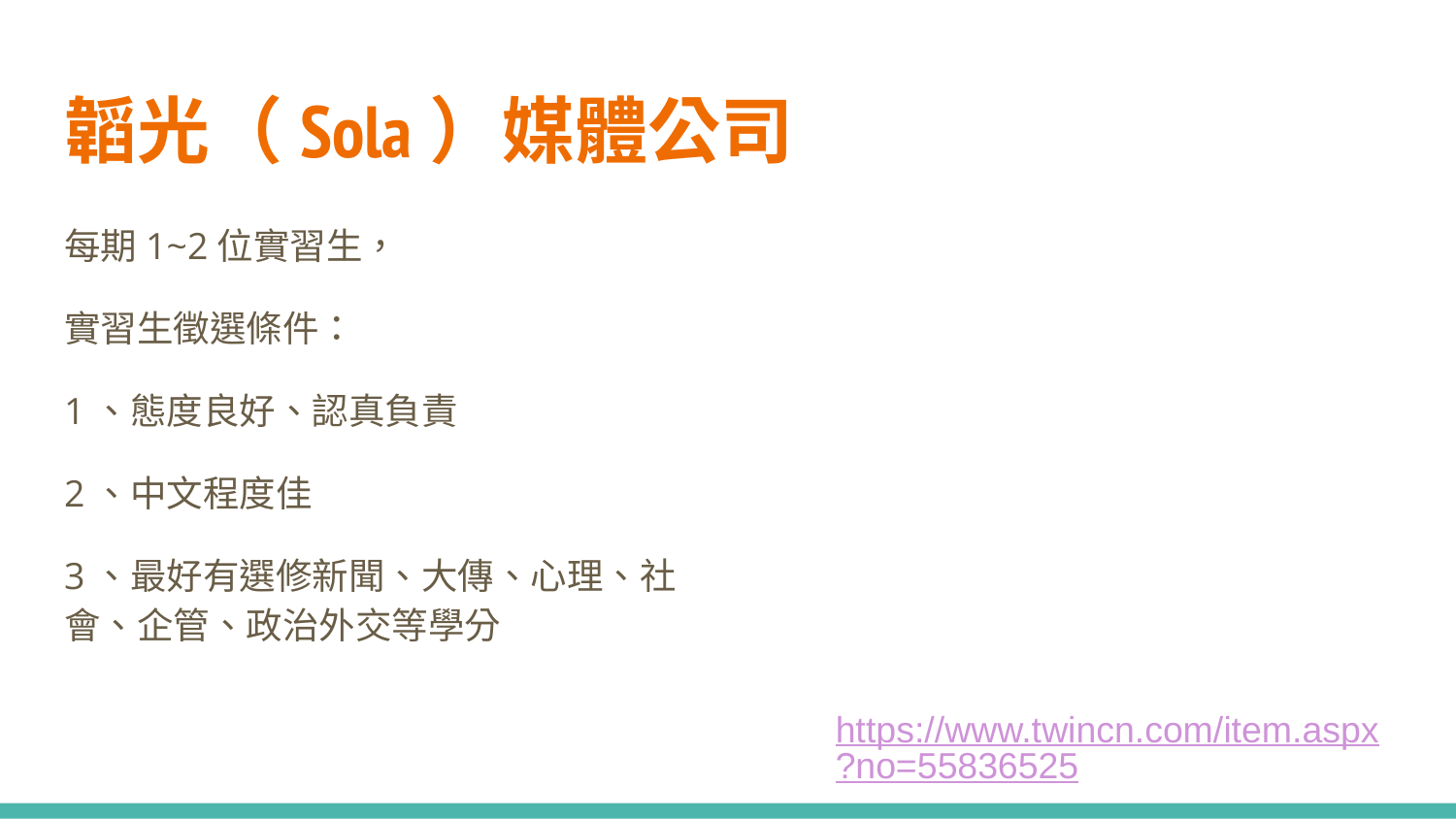

# 韜光（Sola）媒體公司
每期1~2位實習生，
實習生徵選條件：
1、態度良好、認真負責
2、中文程度佳
3、最好有選修新聞、大傳、心理、社會、企管、政治外交等學分

https://www.twincn.com/item.aspx?no=55836525